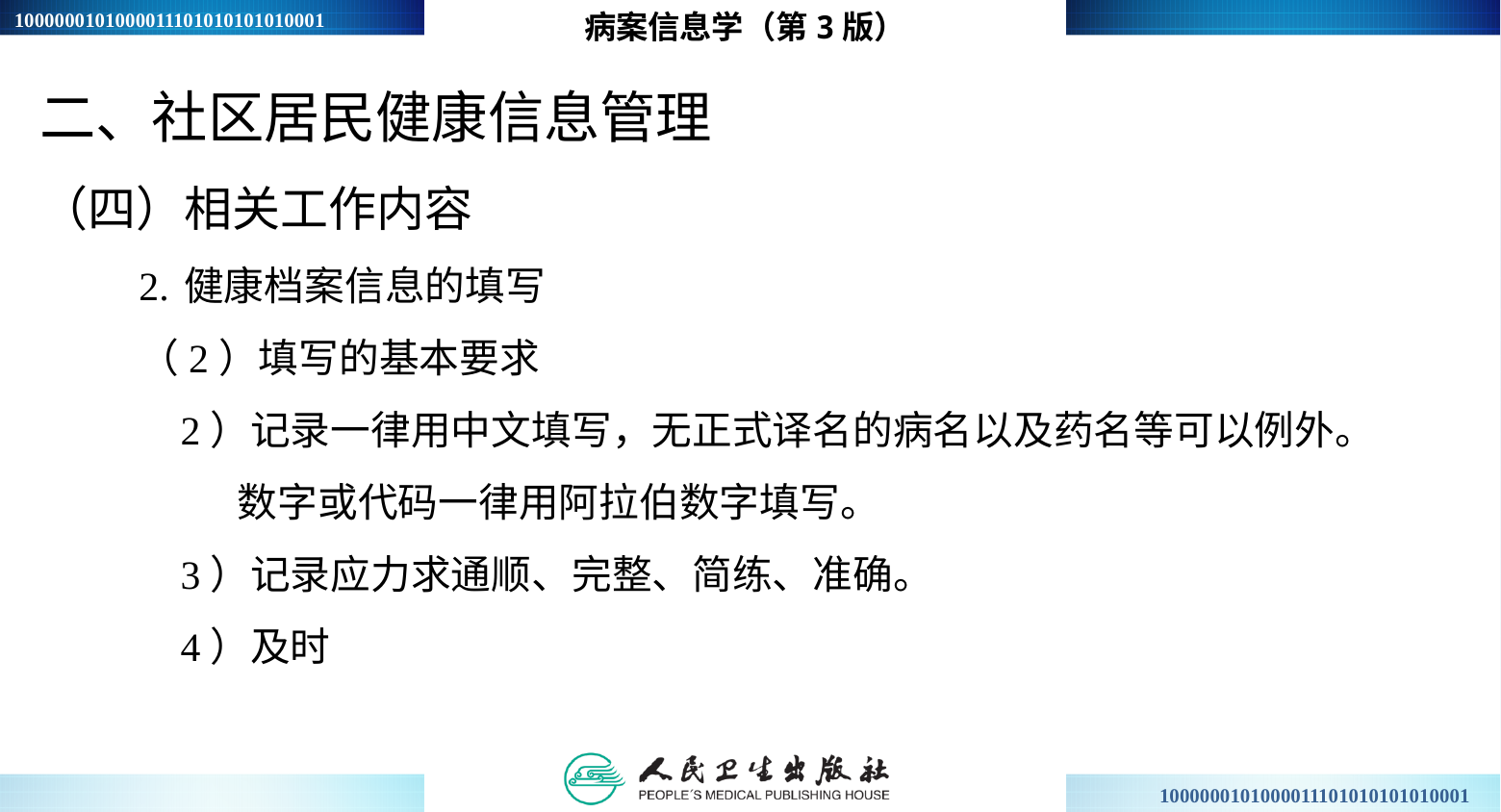

病案信息学（第3版）
二、社区居民健康信息管理
（四）相关工作内容
2.	健康档案信息的填写
（2）填写的基本要求
2）记录一律用中文填写，无正式译名的病名以及药名等可以例外。
数字或代码一律用阿拉伯数字填写。
3）记录应力求通顺、完整、简练、准确。
4）及时